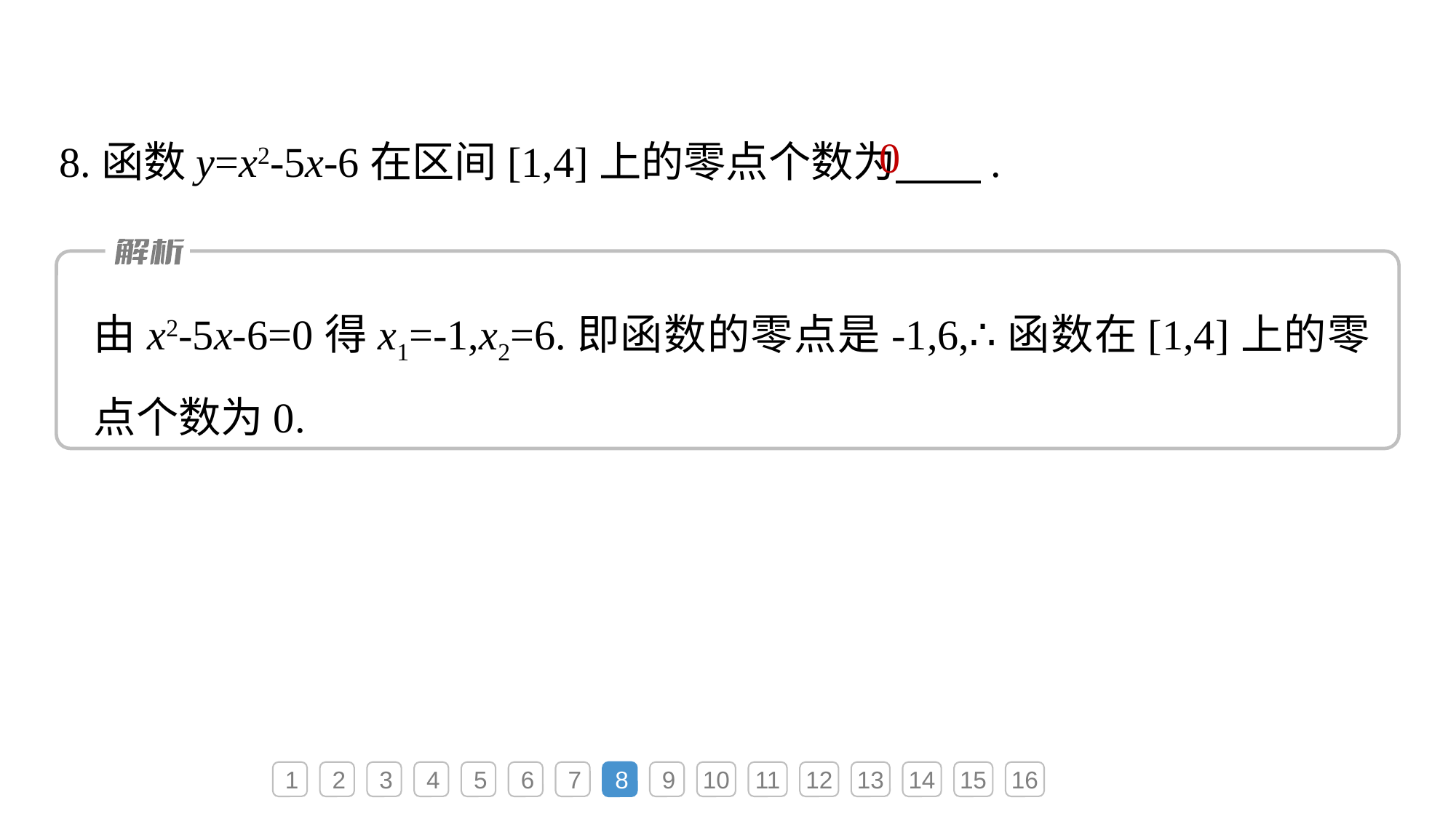

0
8.函数y=x2-5x-6在区间[1,4]上的零点个数为　　.

由x2-5x-6=0得x1=-1,x2=6.即函数的零点是-1,6,∴函数在[1,4]上的零点个数为0.
1
2
3
4
5
6
7
8
9
10
11
12
13
14
15
16